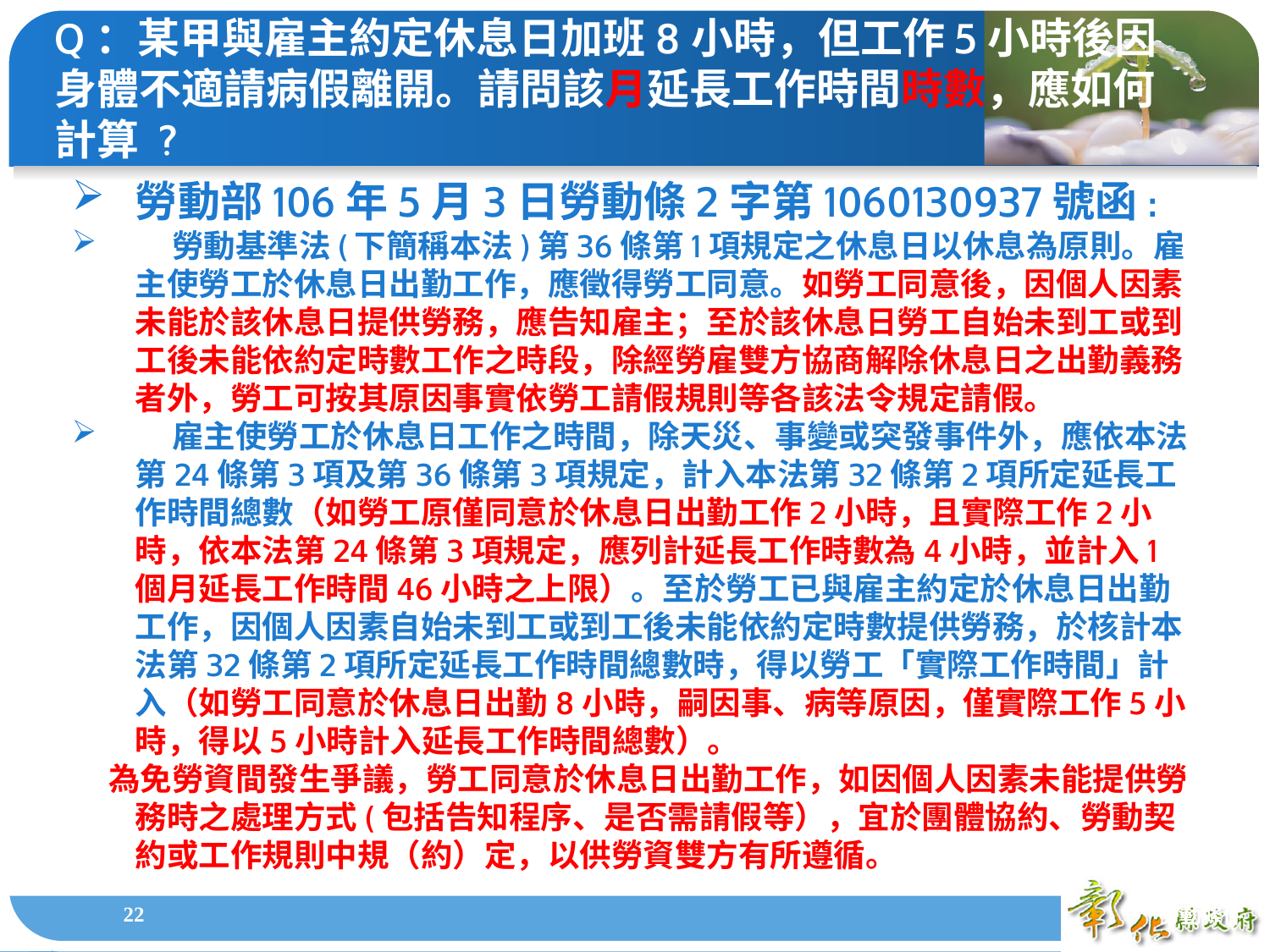

Q：某甲與雇主約定休息日加班8小時，但工作5小時後因身體不適請病假離開。請問該月延長工作時間時數，應如何計算 ?
勞動部106年5月3日勞動條2字第1060130937號函:
    勞動基準法(下簡稱本法)第36條第1項規定之休息日以休息為原則。雇主使勞工於休息日出勤工作，應徵得勞工同意。如勞工同意後，因個人因素未能於該休息日提供勞務，應告知雇主；至於該休息日勞工自始未到工或到工後未能依約定時數工作之時段，除經勞雇雙方協商解除休息日之出勤義務者外，勞工可按其原因事實依勞工請假規則等各該法令規定請假。
    雇主使勞工於休息日工作之時間，除天災、事變或突發事件外，應依本法第24條第3項及第36條第3項規定，計入本法第32條第2項所定延長工作時間總數（如勞工原僅同意於休息日出勤工作2小時，且實際工作2小時，依本法第24條第3項規定，應列計延長工作時數為4小時，並計入1個月延長工作時間46小時之上限）。至於勞工已與雇主約定於休息日出勤工作，因個人因素自始未到工或到工後未能依約定時數提供勞務，於核計本法第32條第2項所定延長工作時間總數時，得以勞工「實際工作時間」計入（如勞工同意於休息日出勤8小時，嗣因事、病等原因，僅實際工作5小時，得以5小時計入延長工作時間總數）。
    為免勞資間發生爭議，勞工同意於休息日出勤工作，如因個人因素未能提供勞務時之處理方式(包括告知程序、是否需請假等），宜於團體協約、勞動契約或工作規則中規（約）定，以供勞資雙方有所遵循。
22
勞動條件